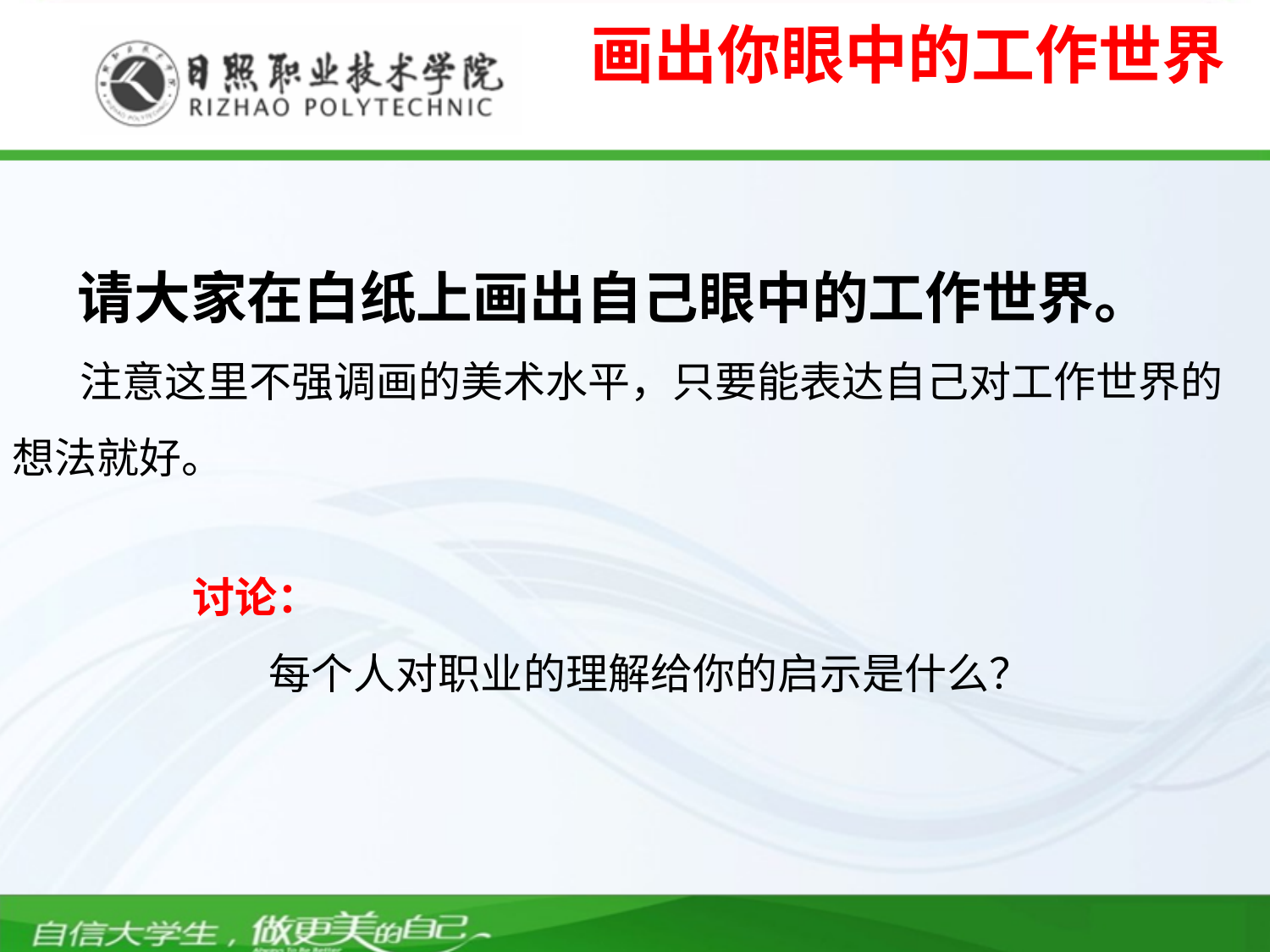

画出你眼中的工作世界
    请大家在白纸上画出自己眼中的工作世界。
      注意这里不强调画的美术水平，只要能表达自己对工作世界的想法就好。
讨论：
       每个人对职业的理解给你的启示是什么？